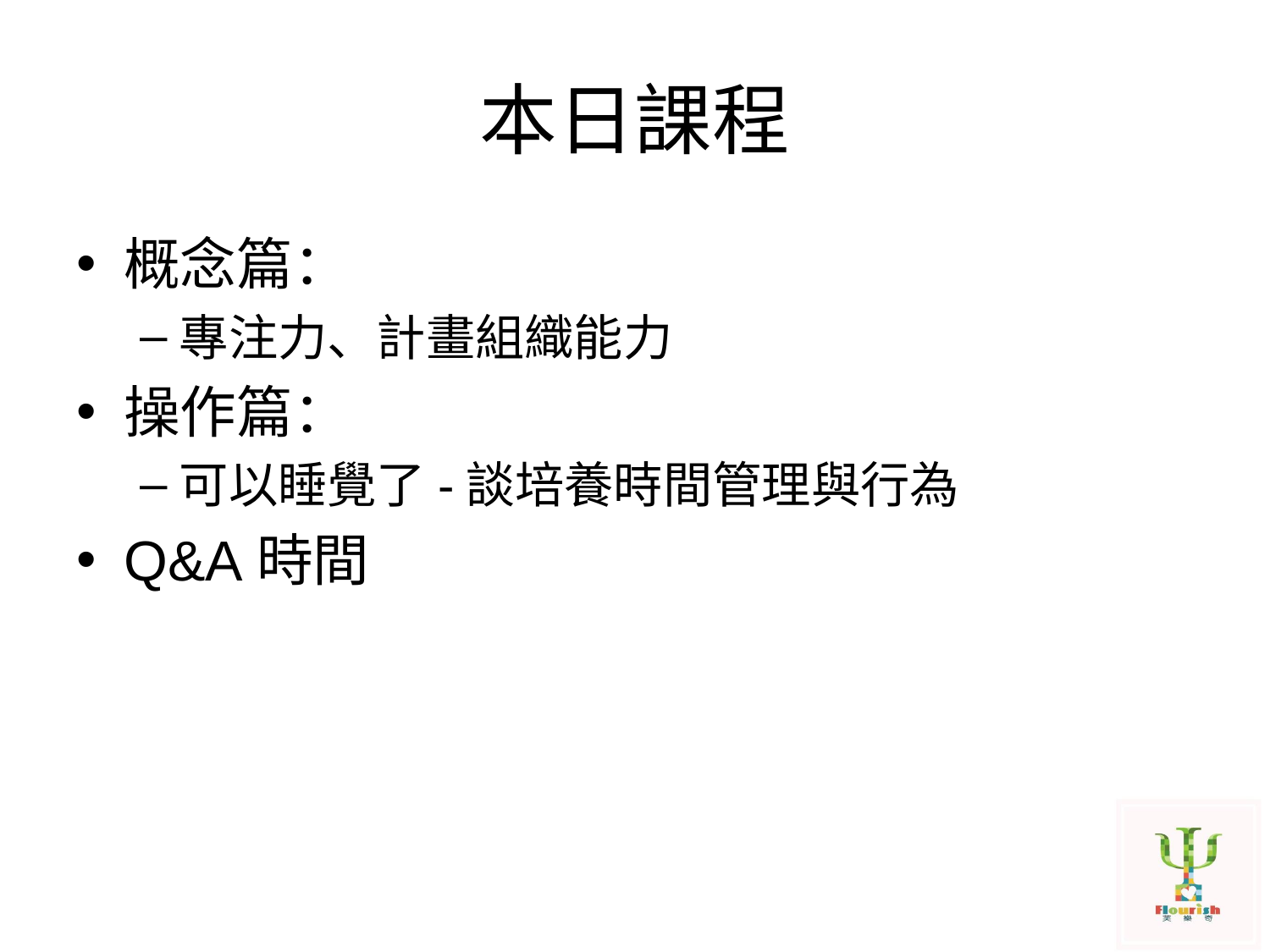

# 本日課程
概念篇：
專注力、計畫組織能力
操作篇：
可以睡覺了-談培養時間管理與行為
Q&A時間